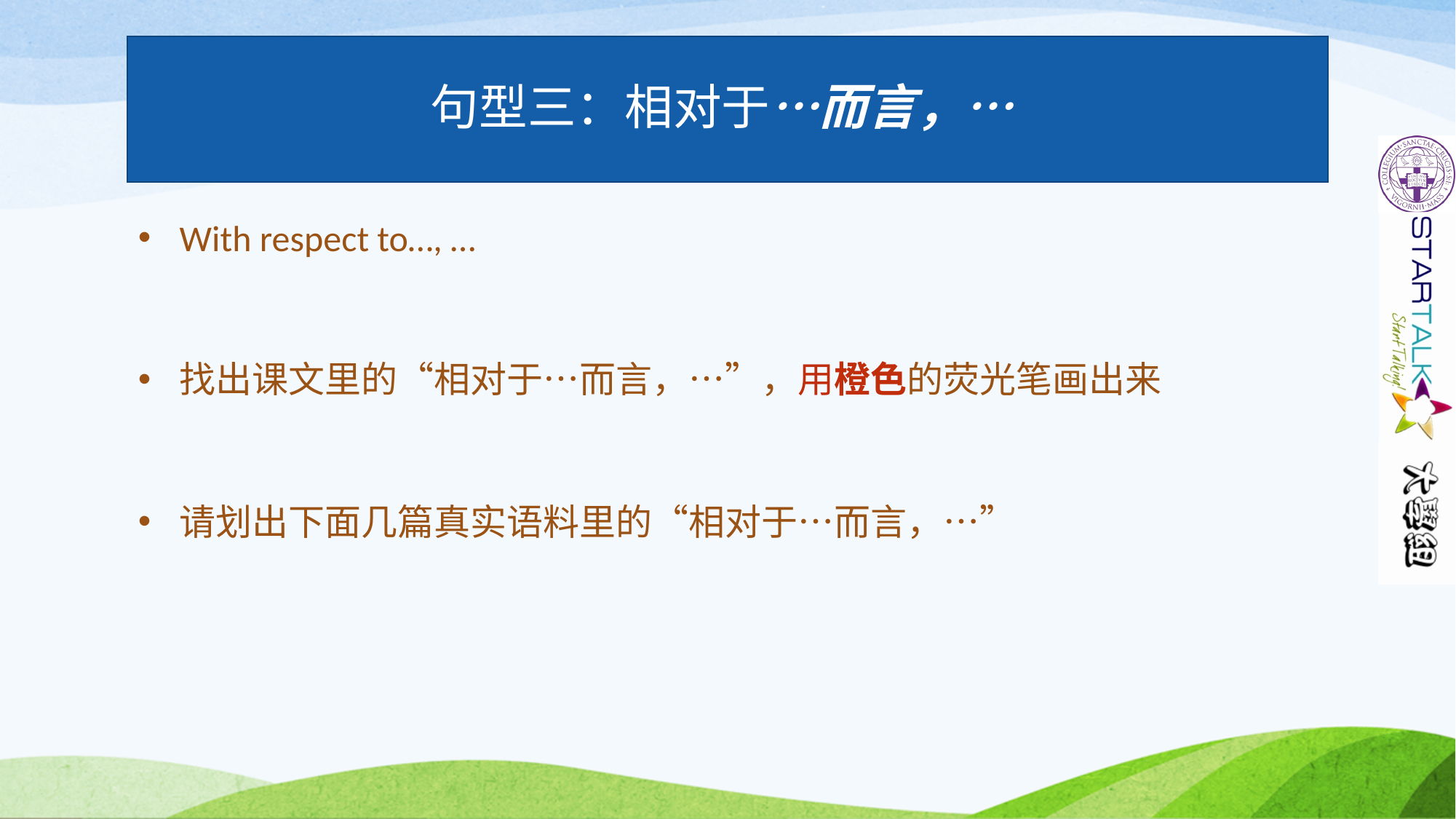

# 句型三：相对于…而言，…
With respect to…, …

找出课文里的“相对于…而言，…”，用橙色的荧光笔画出来

请划出下面几篇真实语料里的“相对于…而言，…”